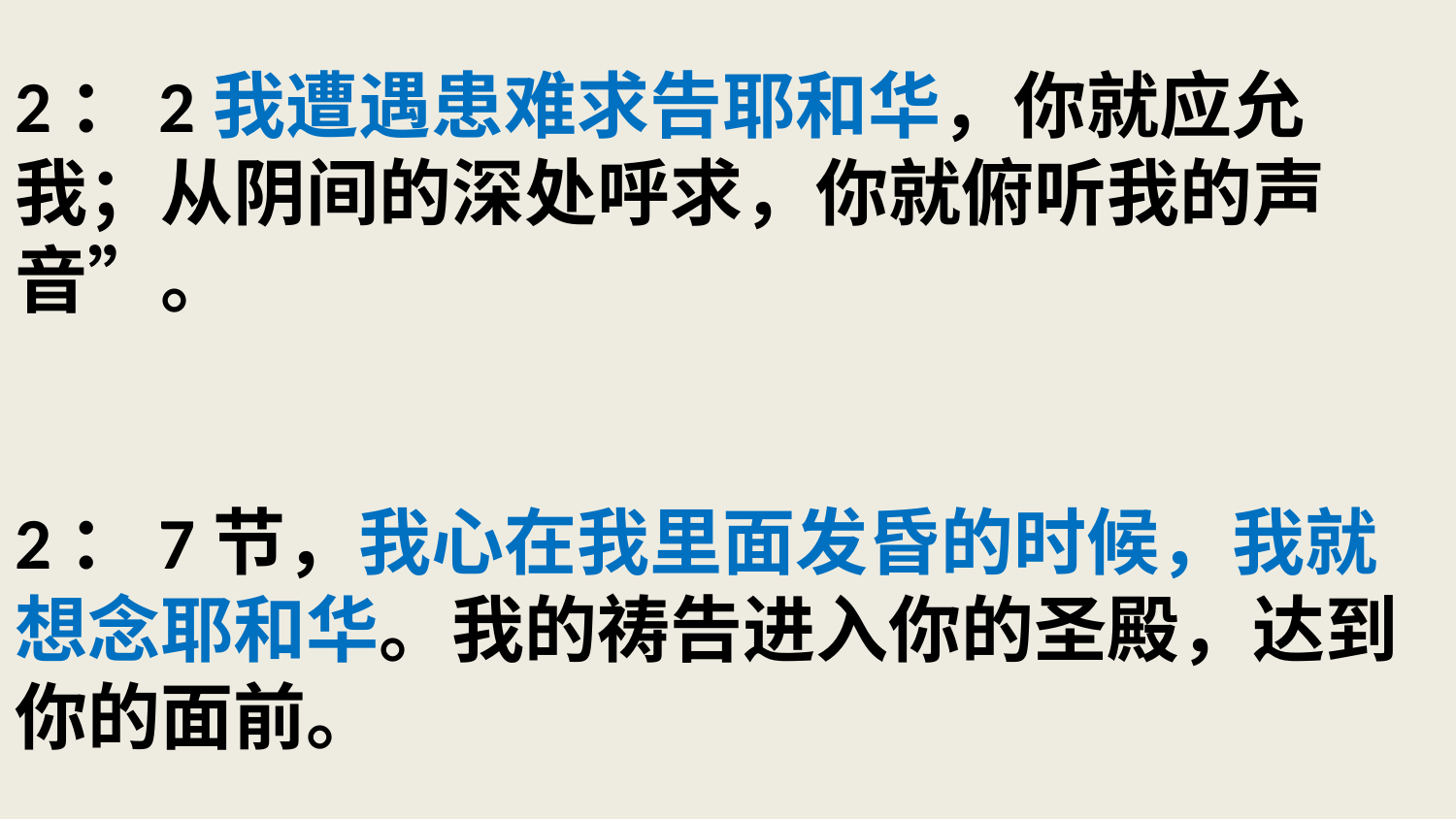

# 2：2我遭遇患难求告耶和华，你就应允我；从阴间的深处呼求，你就俯听我的声音”。 2：7节，我心在我里面发昏的时候，我就想念耶和华。我的祷告进入你的圣殿，达到你的面前。